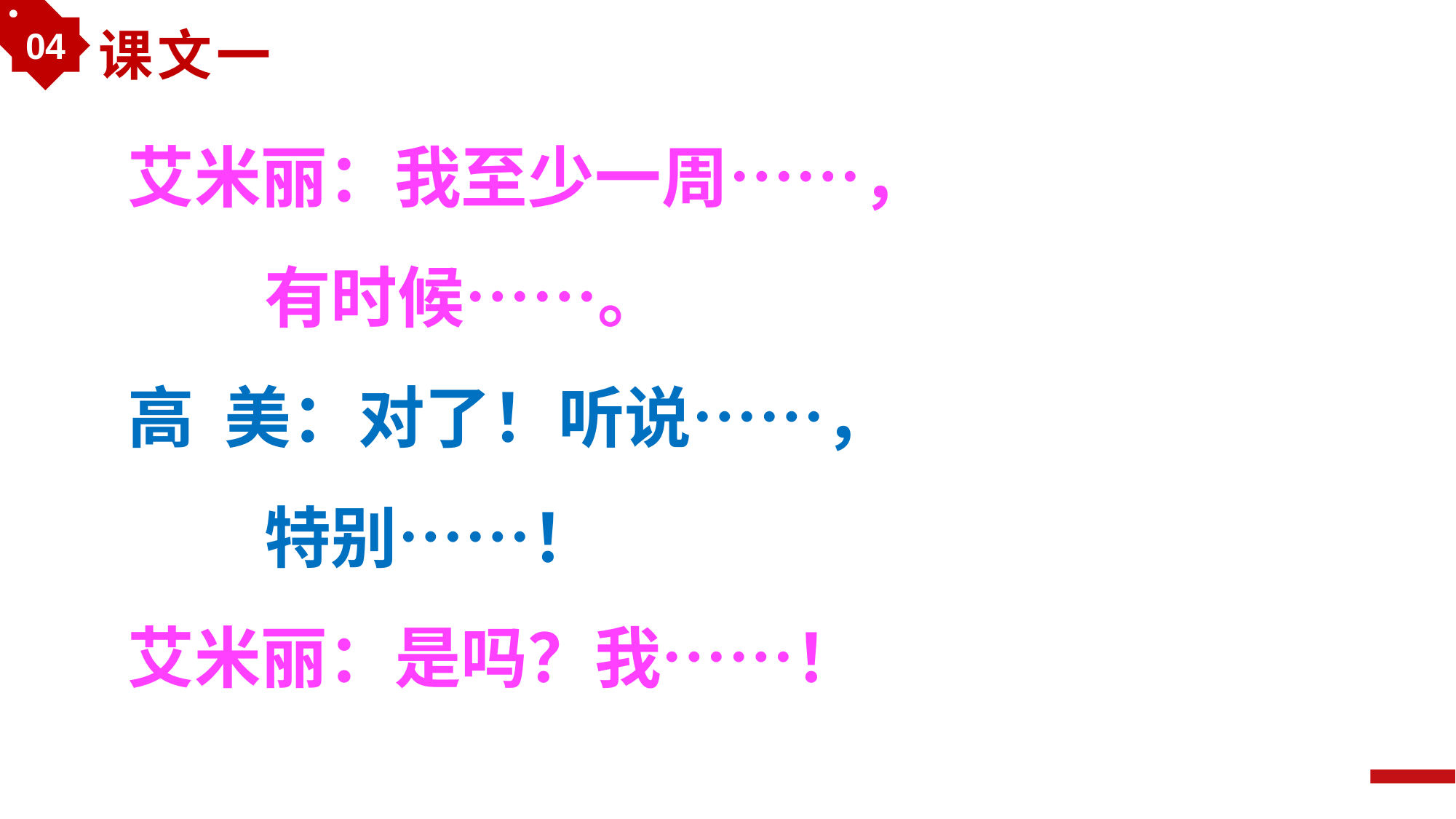

04
课文一
艾米丽：我至少一周……，
        有时候……。
高  美：对了！听说……，
        特别……！
艾米丽：是吗？我……！